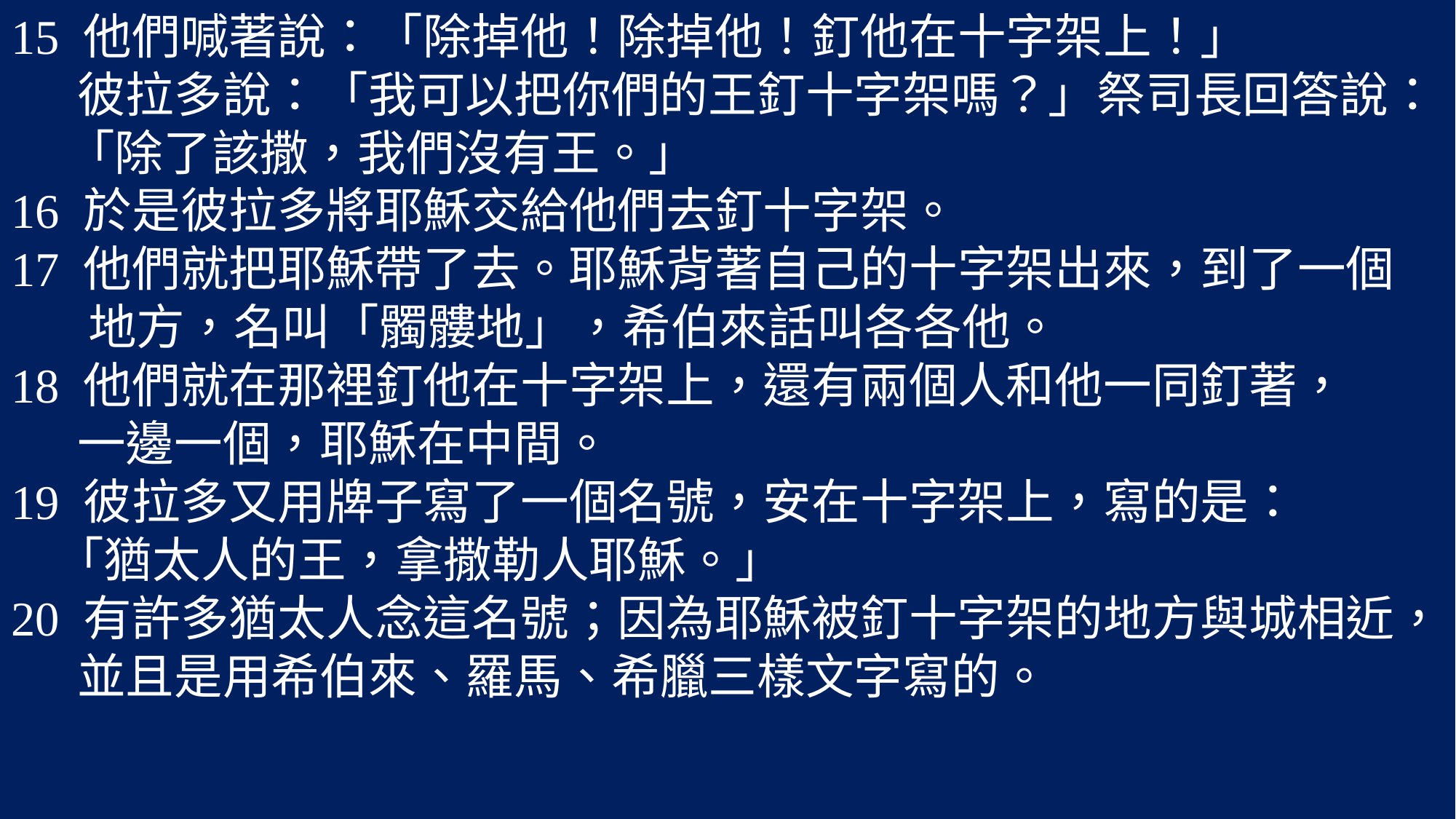

15 他們喊著說：「除掉他！除掉他！釘他在十字架上！」
     彼拉多說：「我可以把你們的王釘十字架嗎？」祭司長回答說：
    「除了該撒，我們沒有王。」
16 於是彼拉多將耶穌交給他們去釘十字架。
17 他們就把耶穌帶了去。耶穌背著自己的十字架出來，到了一個
      地方，名叫「髑髏地」，希伯來話叫各各他。
18 他們就在那裡釘他在十字架上，還有兩個人和他一同釘著，
     一邊一個，耶穌在中間。
19 彼拉多又用牌子寫了一個名號，安在十字架上，寫的是：
   「猶太人的王，拿撒勒人耶穌。」
20 有許多猶太人念這名號；因為耶穌被釘十字架的地方與城相近，
     並且是用希伯來、羅馬、希臘三樣文字寫的。